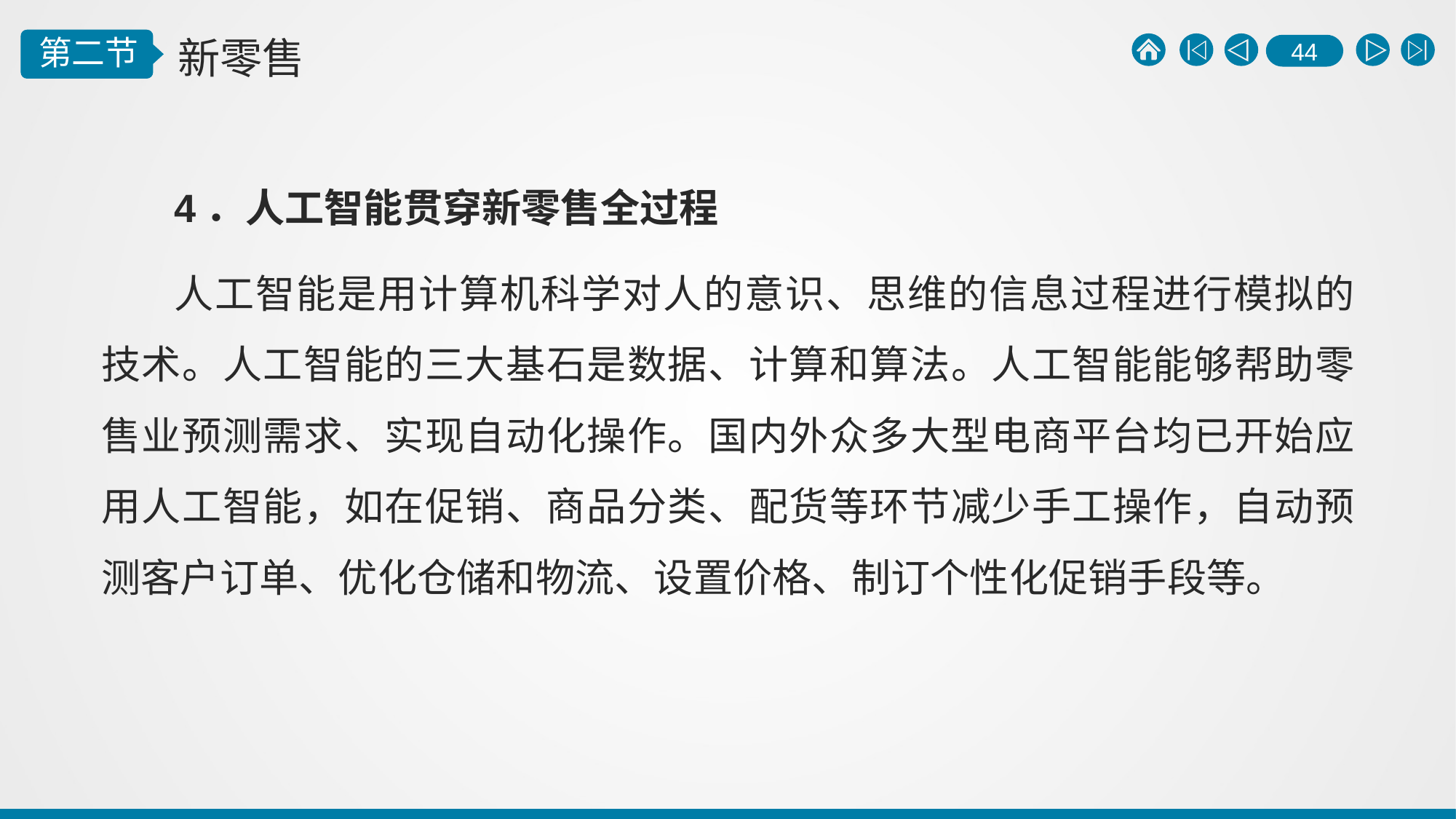

4．人工智能贯穿新零售全过程
人工智能是用计算机科学对人的意识、思维的信息过程进行模拟的技术。人工智能的三大基石是数据、计算和算法。人工智能能够帮助零售业预测需求、实现自动化操作。国内外众多大型电商平台均已开始应用人工智能，如在促销、商品分类、配货等环节减少手工操作，自动预测客户订单、优化仓储和物流、设置价格、制订个性化促销手段等。